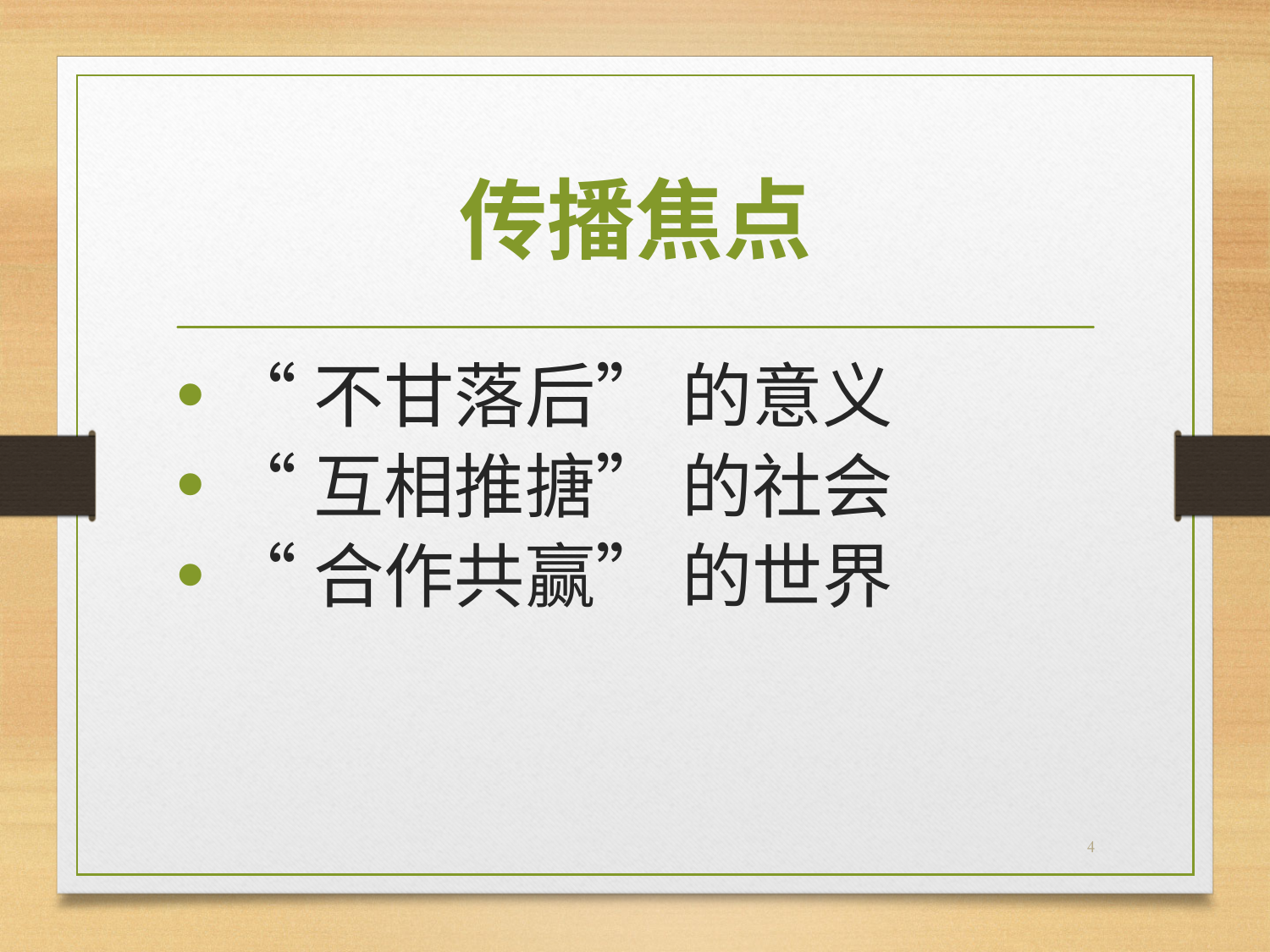

# 传播焦点
“不甘落后” 的意义
“互相推搪” 的社会
“合作共赢” 的世界

4